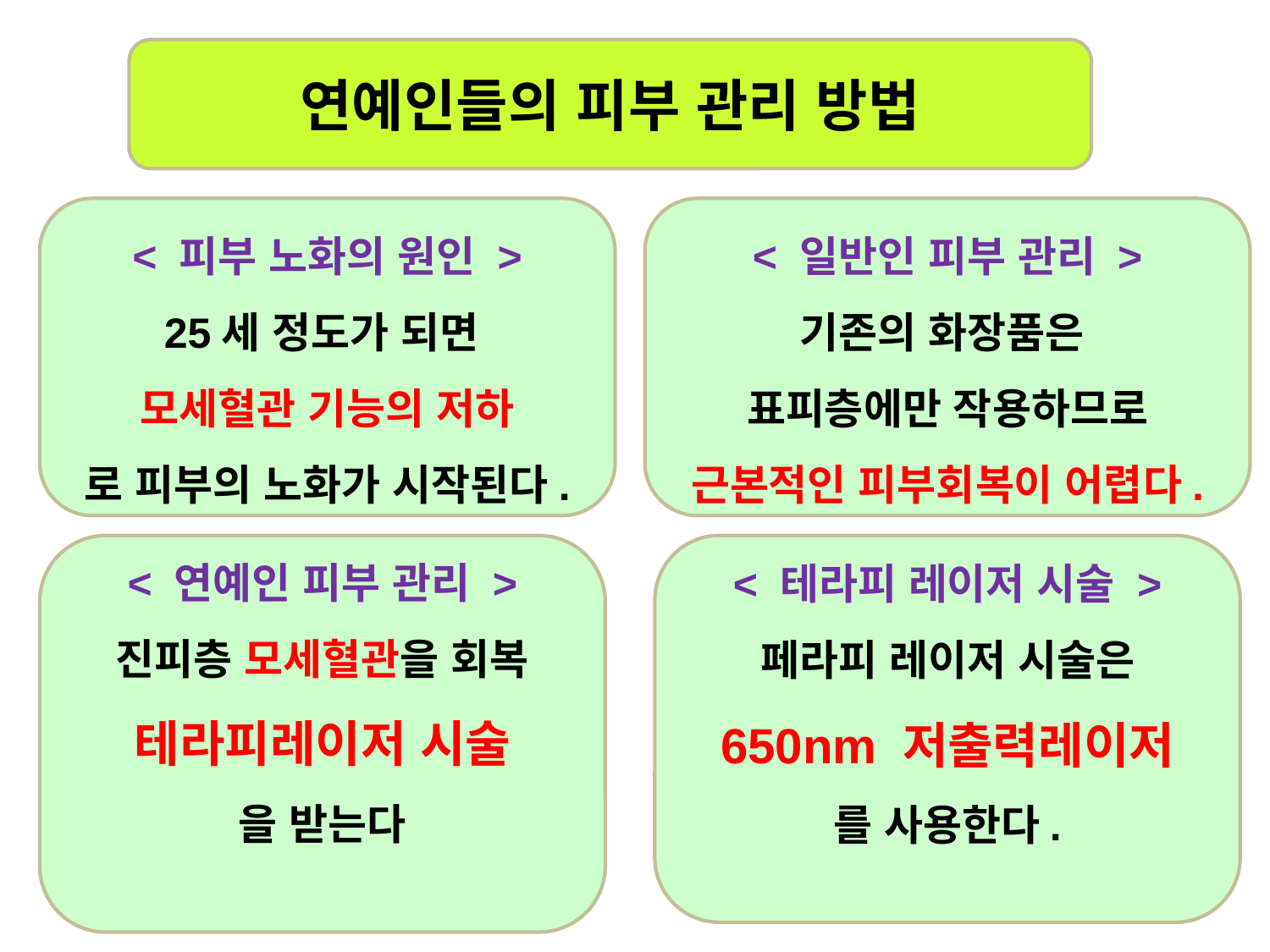

연예인들의 피부 관리 방법
< 피부 노화의 원인 >
25세 정도가 되면
모세혈관 기능의 저하
로 피부의 노화가 시작된다.
< 일반인 피부 관리 >
기존의 화장품은
표피층에만 작용하므로 근본적인 피부회복이 어렵다.

< 연예인 피부 관리 >
진피층 모세혈관을 회복 테라피레이저 시술
을 받는다

< 테라피 레이저 시술 >
페라피 레이저 시술은 650nm 저출력레이저
를 사용한다.